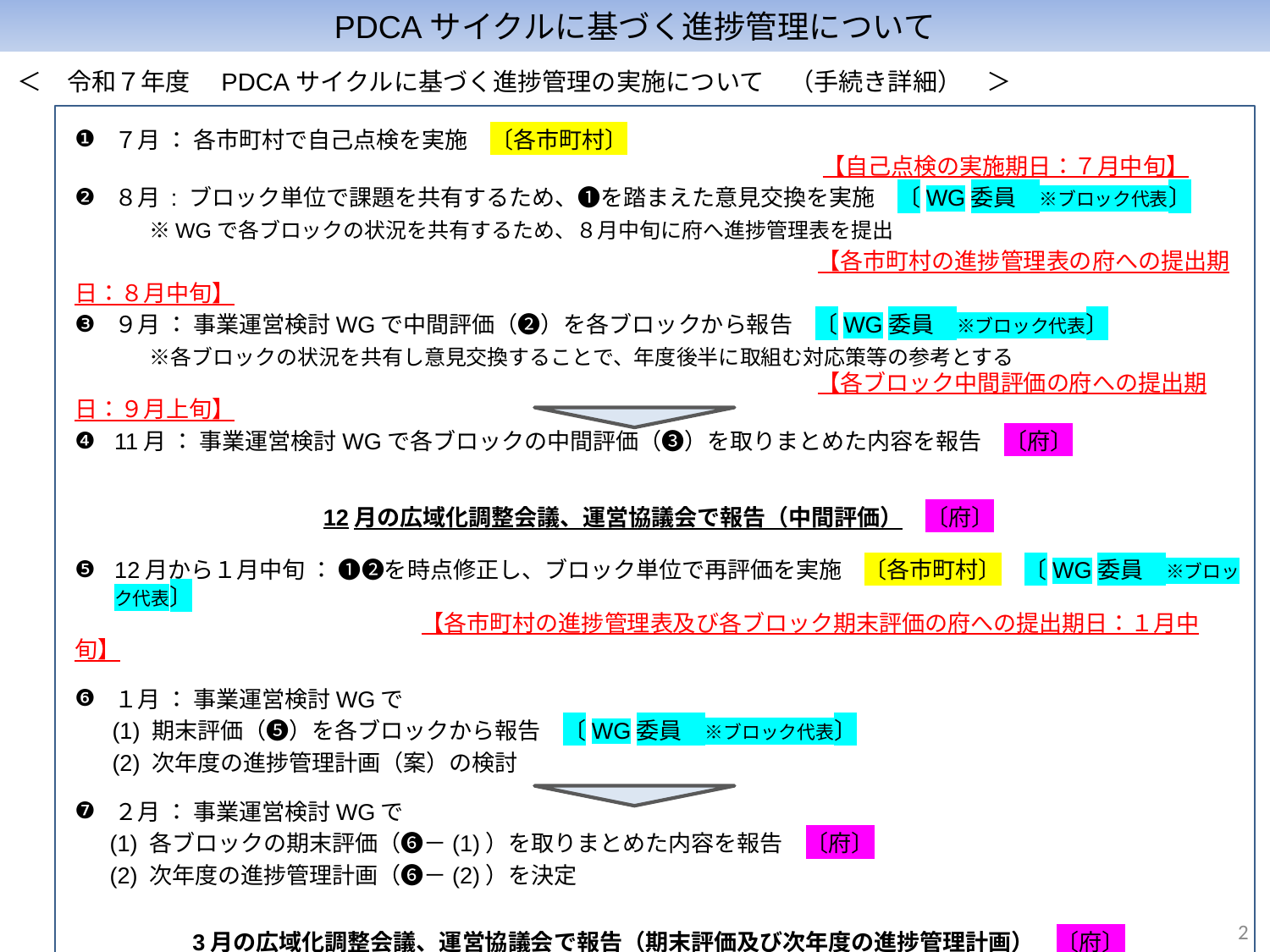

PDCAサイクルに基づく進捗管理について
＜　令和７年度　PDCAサイクルに基づく進捗管理の実施について　（手続き詳細）　＞
７月 ： 各市町村で自己点検を実施　〔各市町村〕
　　　　　　　　　　　　　　　　　　　　　　　　　　　　　　　　　　　【自己点検の実施期日：７月中旬】
８月 : ブロック単位で課題を共有するため、❶を踏まえた意見交換を実施　〔WG委員　※ブロック代表〕
　　　※WGで各ブロックの状況を共有するため、８月中旬に府へ進捗管理表を提出
　　　　　　　　　　　　　　　　　　　　　　　　　　　　　　【各市町村の進捗管理表の府への提出期日：８月中旬】
９月 ： 事業運営検討WGで中間評価（❷）を各ブロックから報告　〔WG委員　※ブロック代表〕
　　　※各ブロックの状況を共有し意見交換することで、年度後半に取組む対応策等の参考とする
　　　　　　　　　　　　　　　　　　　　　　　　　　　　　　【各ブロック中間評価の府への提出期日：９月上旬】
11月 ： 事業運営検討WGで各ブロックの中間評価（❸）を取りまとめた内容を報告　〔府〕

12月の広域化調整会議、運営協議会で報告（中間評価）　〔府〕

12月から１月中旬 ： ❶❷を時点修正し、ブロック単位で再評価を実施　〔各市町村〕　〔WG委員　※ブロック代表〕
　　　　　　　　　　　　　　【各市町村の進捗管理表及び各ブロック期末評価の府への提出期日：１月中旬】

１月 ： 事業運営検討WGで
(1) 期末評価（❺）を各ブロックから報告　〔WG委員　※ブロック代表〕
(2) 次年度の進捗管理計画（案）の検討

２月 ： 事業運営検討WGで
(1) 各ブロックの期末評価（❻－(1)）を取りまとめた内容を報告　〔府〕
(2) 次年度の進捗管理計画（❻－(2)）を決定

3月の広域化調整会議、運営協議会で報告（期末評価及び次年度の進捗管理計画）　〔府〕

❽　３月 ： Ｒ７未達成項目の課題に対する次年度に向けた取組み計画（ Action ）を策定　〔各市町村〕
　　　　　　　　　　　　　　　　　　【各市町村の取組み計画（ Action ）の府への提出期日：３月中旬】

2